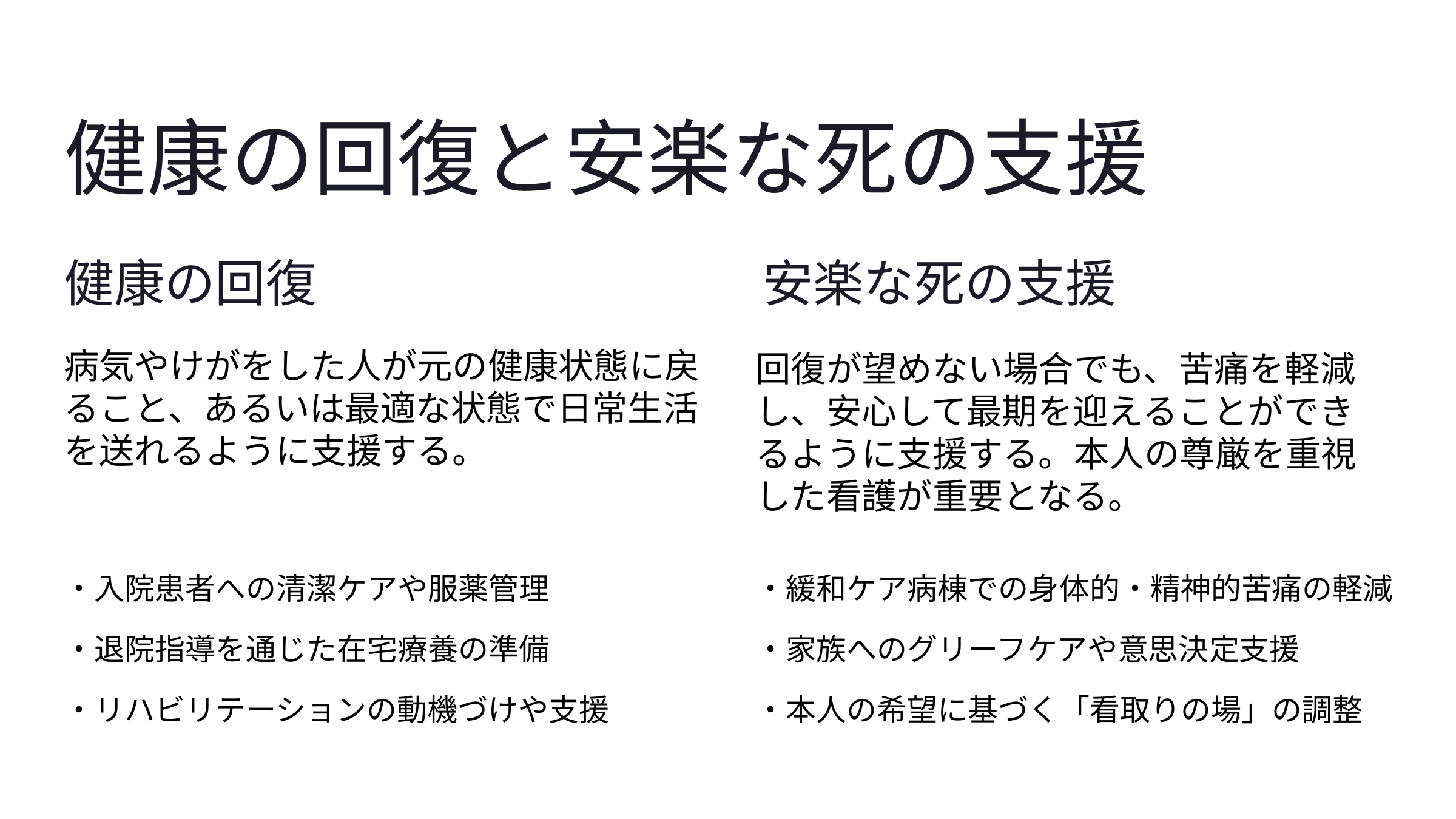

健康の回復と安楽な死の支援
健康の回復
安楽な死の支援
病気やけがをした人が元の健康状態に戻ること、あるいは最適な状態で日常生活を送れるように支援する。
回復が望めない場合でも、苦痛を軽減し、安心して最期を迎えることができるように支援する。本人の尊厳を重視した看護が重要となる。
・入院患者への清潔ケアや服薬管理
・緩和ケア病棟での身体的・精神的苦痛の軽減
・退院指導を通じた在宅療養の準備
・家族へのグリーフケアや意思決定支援
・リハビリテーションの動機づけや支援
・本人の希望に基づく「看取りの場」の調整